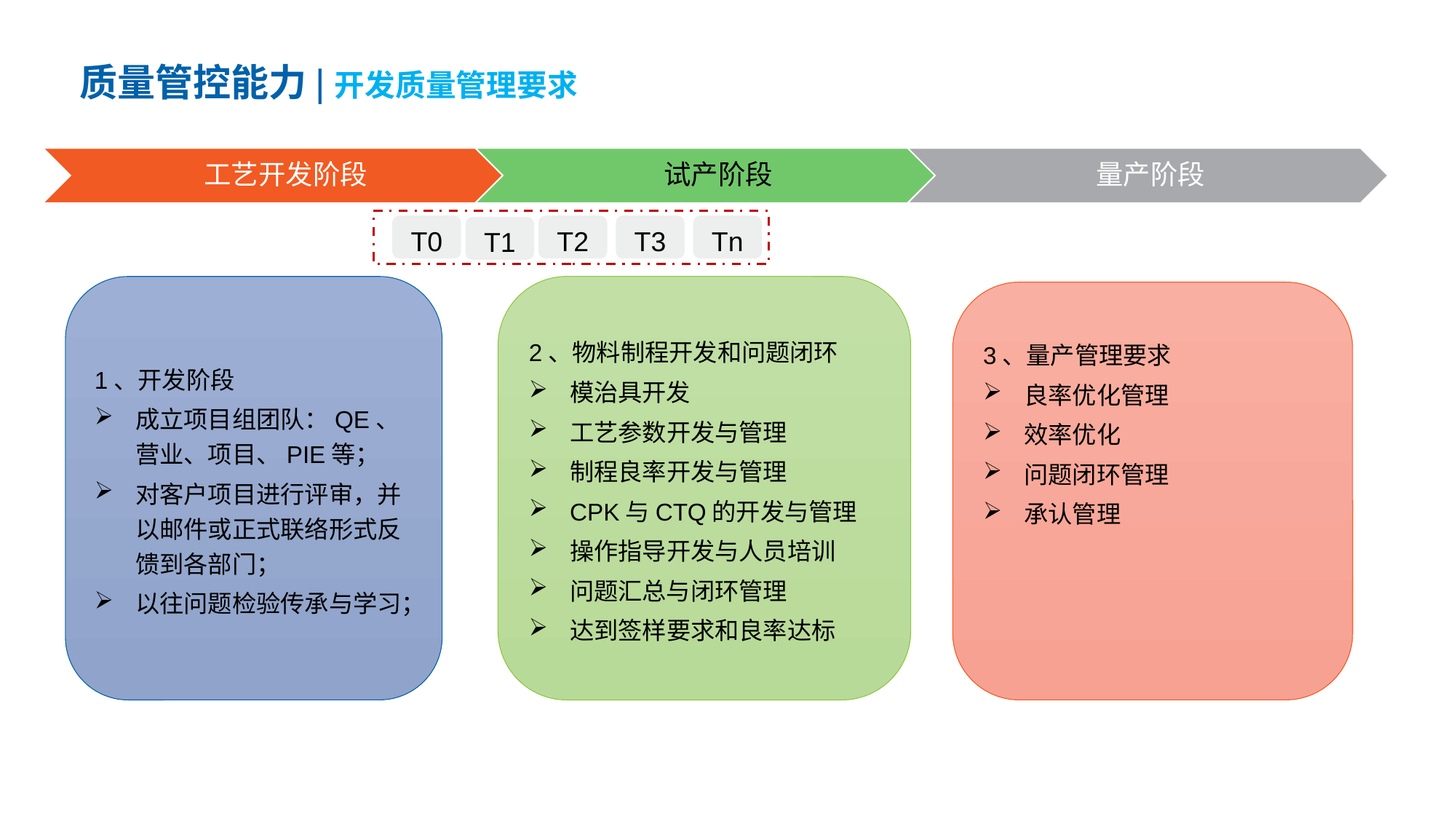

质量管控能力|开发质量管理要求
工艺开发阶段
试产阶段
量产阶段

T0
T2
T3
Tn
T1
2、物料制程开发和问题闭环
模治具开发
工艺参数开发与管理
制程良率开发与管理
CPK与CTQ的开发与管理
操作指导开发与人员培训
问题汇总与闭环管理
达到签样要求和良率达标
1、开发阶段
成立项目组团队：QE、营业、项目、PIE等；
对客户项目进行评审，并以邮件或正式联络形式反馈到各部门；
以往问题检验传承与学习；
3、量产管理要求
良率优化管理
效率优化
问题闭环管理
承认管理